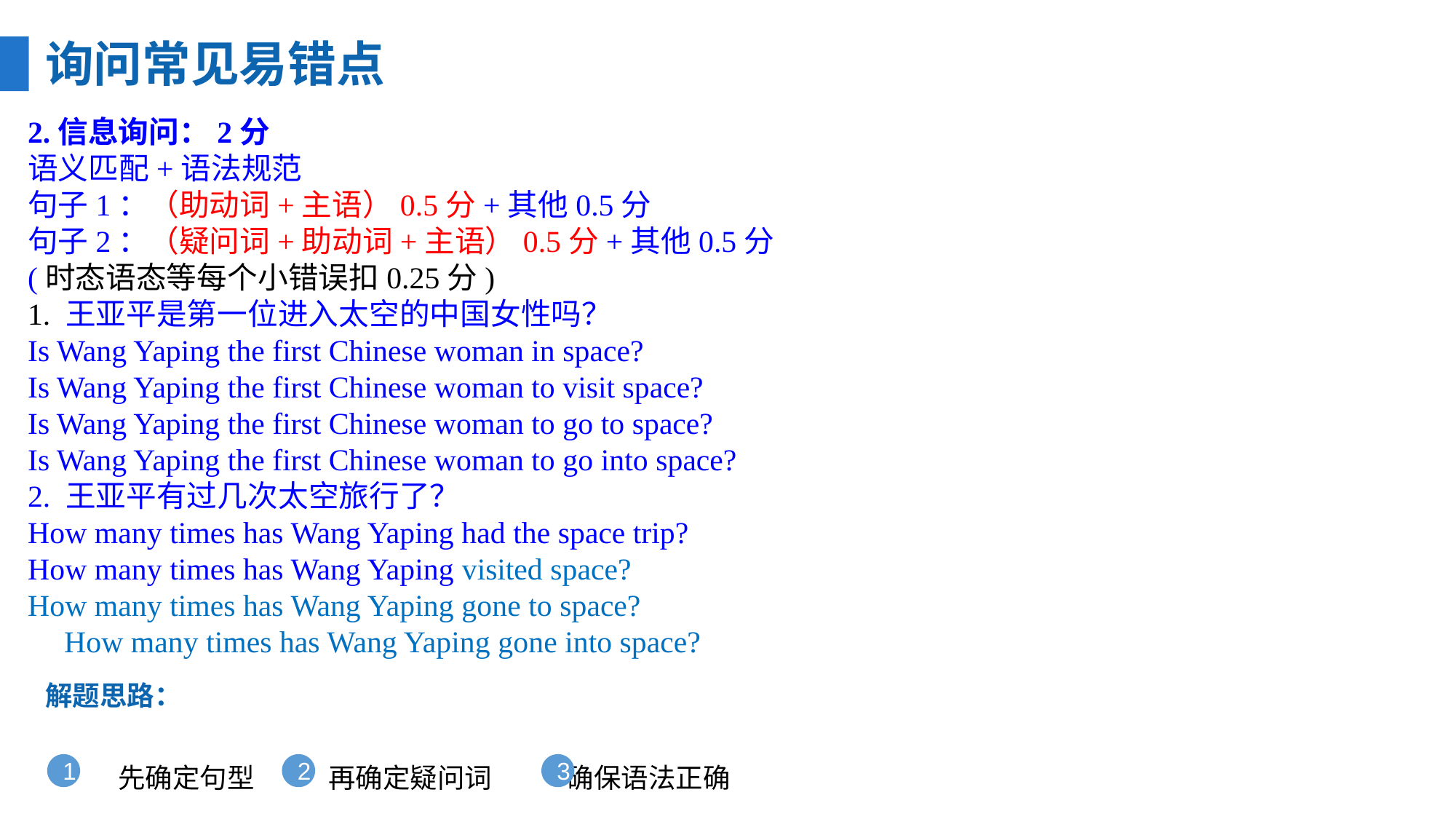

询问常见易错点
2.信息询问：2分语义匹配+语法规范句子1：（助动词+主语）0.5分+其他0.5分句子2：（疑问词+助动词+主语）0.5分+其他0.5分(时态语态等每个小错误扣0.25分)1. 王亚平是第一位进入太空的中国女性吗？Is Wang Yaping the first Chinese woman in space?Is Wang Yaping the first Chinese woman to visit space?Is Wang Yaping the first Chinese woman to go to space?Is Wang Yaping the first Chinese woman to go into space?2. 王亚平有过几次太空旅行了？How many times has Wang Yaping had the space trip?How many times has Wang Yaping visited space?How many times has Wang Yaping gone to space?How many times has Wang Yaping gone into space?
解题思路：
 先确定句型            再确定疑问词            确保语法正确
1
2
3